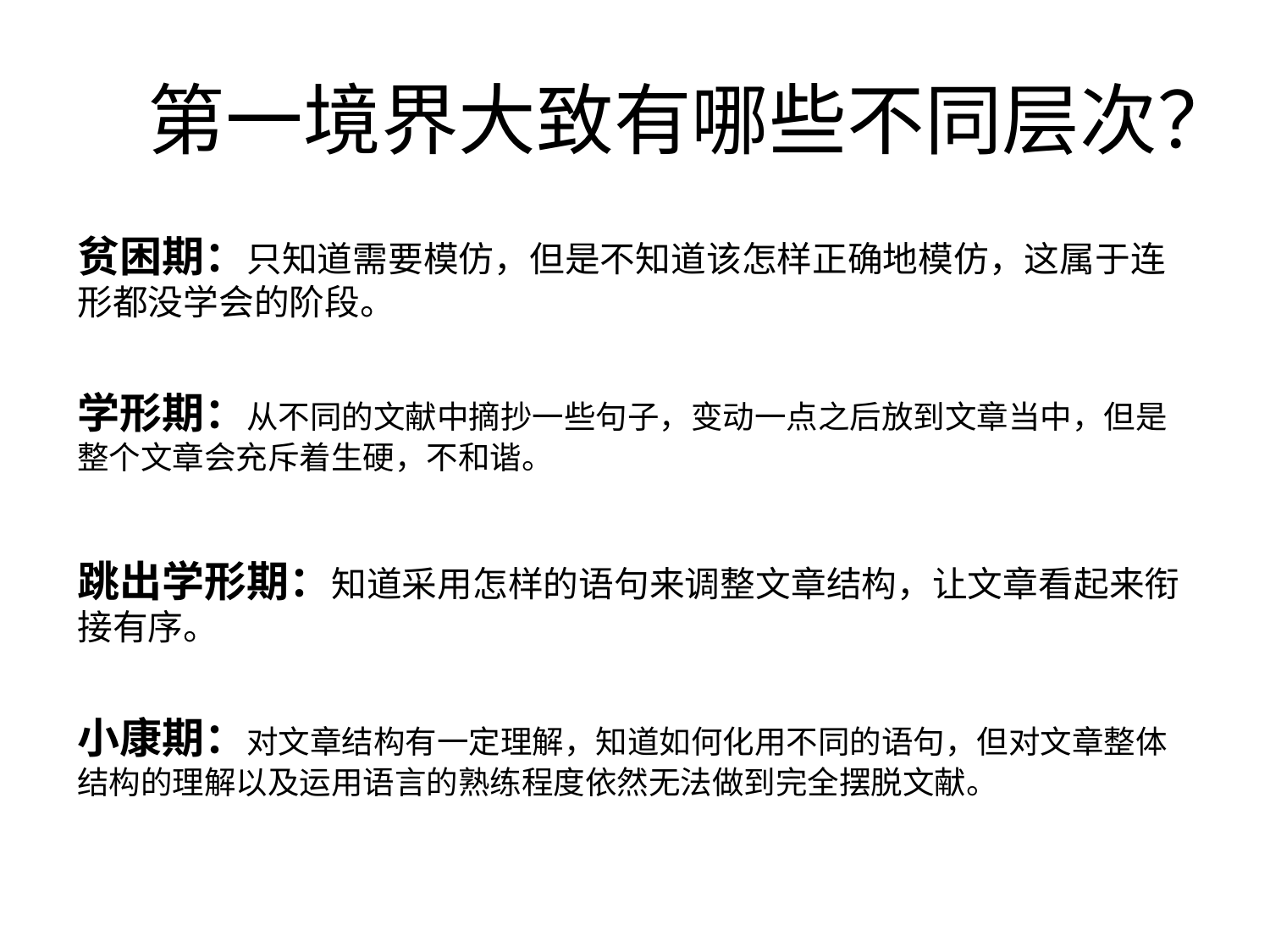

# 第一境界大致有哪些不同层次？
贫困期：只知道需要模仿，但是不知道该怎样正确地模仿，这属于连形都没学会的阶段。
学形期：从不同的文献中摘抄一些句子，变动一点之后放到文章当中，但是整个文章会充斥着生硬，不和谐。
跳出学形期：知道采用怎样的语句来调整文章结构，让文章看起来衔接有序。
小康期：对文章结构有一定理解，知道如何化用不同的语句，但对文章整体结构的理解以及运用语言的熟练程度依然无法做到完全摆脱文献。